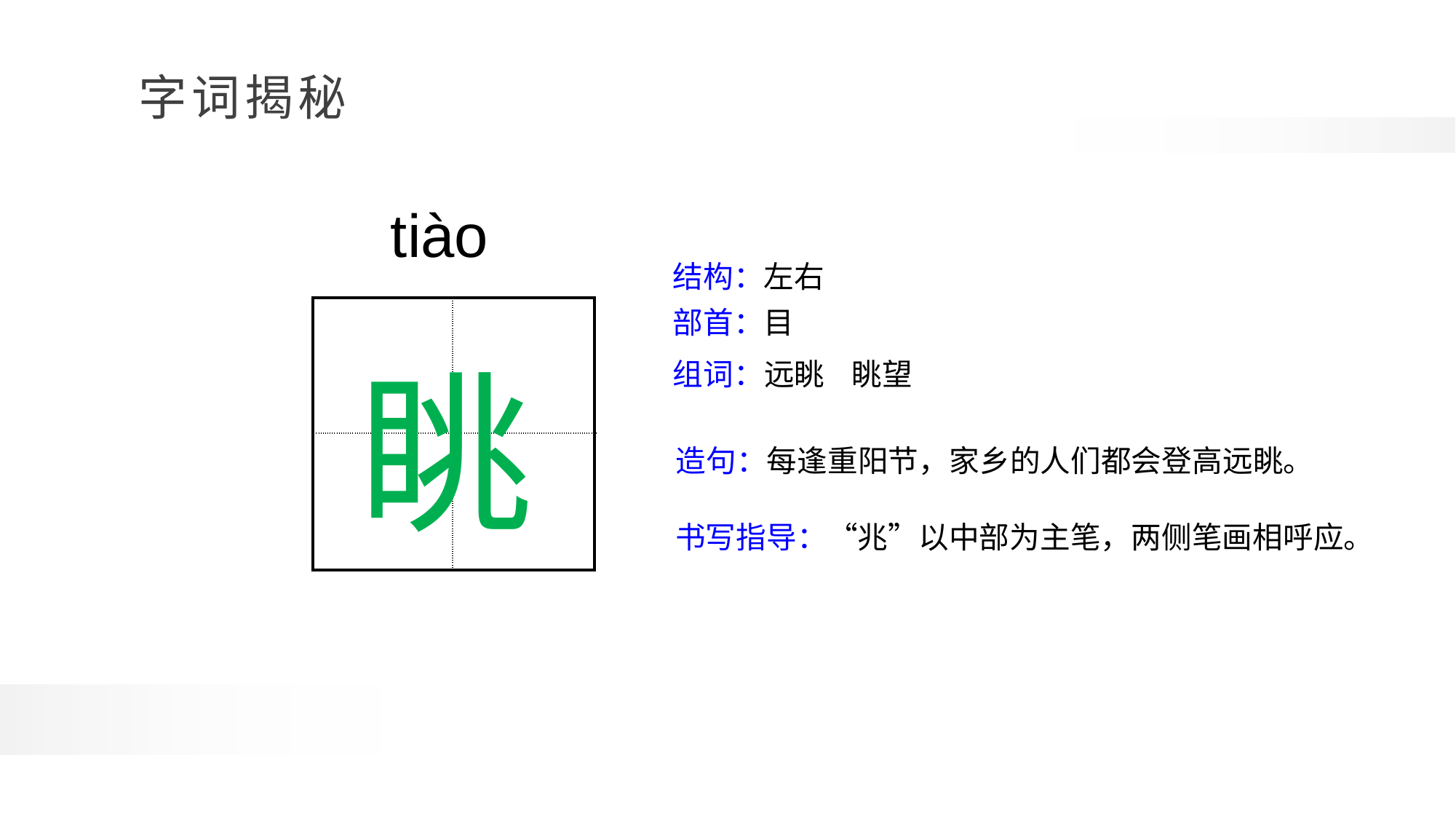

tiào
结构：左右
|  |  |
| --- | --- |
|  |  |
部首：目
眺
组词：远眺    眺望
造句：每逢重阳节，家乡的人们都会登高远眺。
书写指导：“兆”以中部为主笔，两侧笔画相呼应。